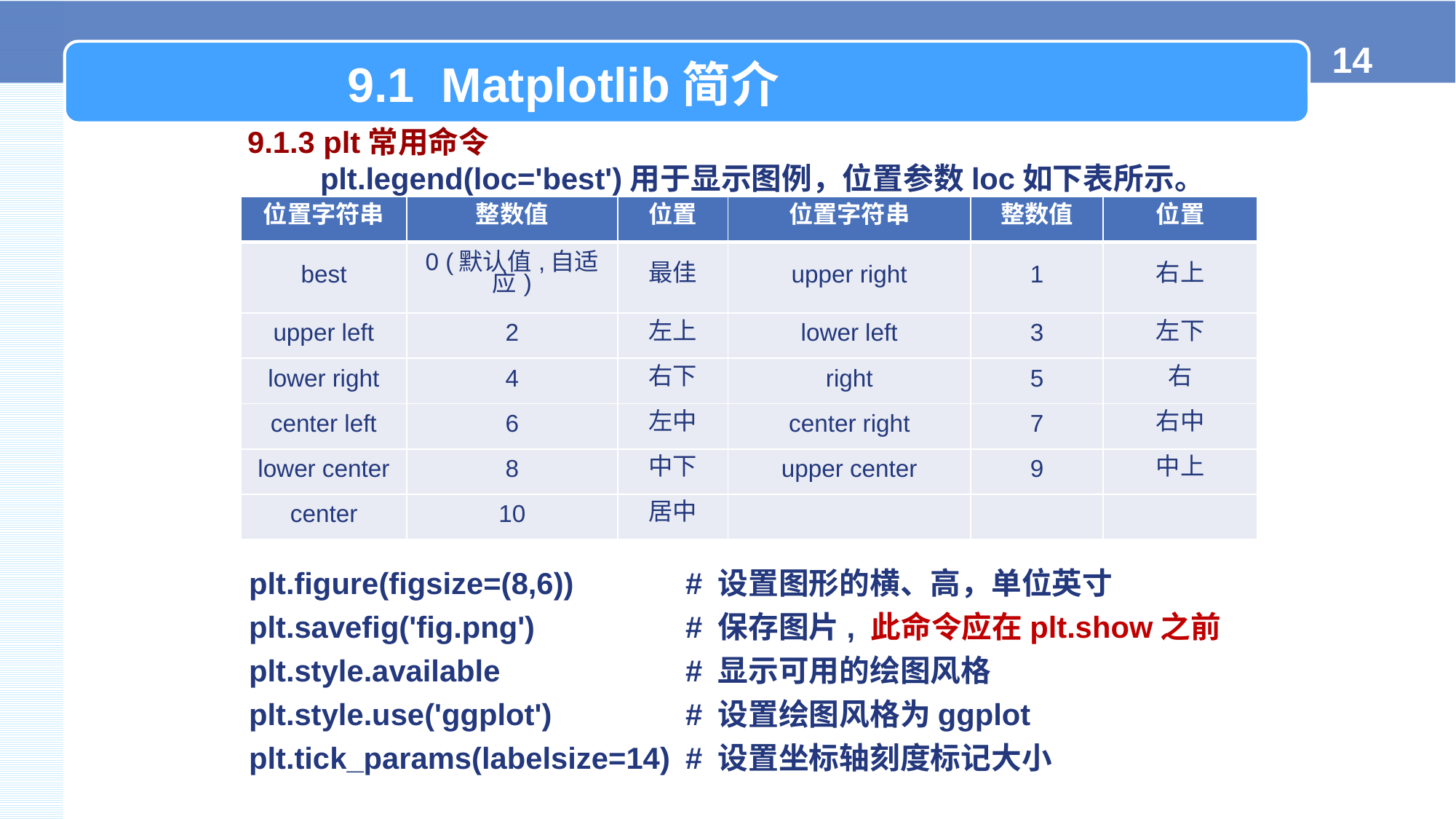

9.1  Matplotlib简介
9.1.3 plt常用命令

plt.legend(loc='best')用于显示图例，位置参数loc如下表所示。
| 位置字符串 | 整数值 | 位置 | 位置字符串 | 整数值 | 位置 |
| --- | --- | --- | --- | --- | --- |
| best | 0 (默认值,自适应) | 最佳 | upper right | 1 | 右上 |
| upper left | 2 | 左上 | lower left | 3 | 左下 |
| lower right | 4 | 右下 | right | 5 | 右 |
| center left | 6 | 左中 | center right | 7 | 右中 |
| lower center | 8 | 中下 | upper center | 9 | 中上 |
| center | 10 | 居中 |  |  |  |
plt.figure(figsize=(8,6)) 	# 设置图形的横、高，单位英寸
plt.savefig('fig.png') 		# 保存图片, 此命令应在plt.show之前
plt.style.available                    	# 显示可用的绘图风格
plt.style.use('ggplot')         	# 设置绘图风格为ggplot
plt.tick_params(labelsize=14) 	# 设置坐标轴刻度标记大小